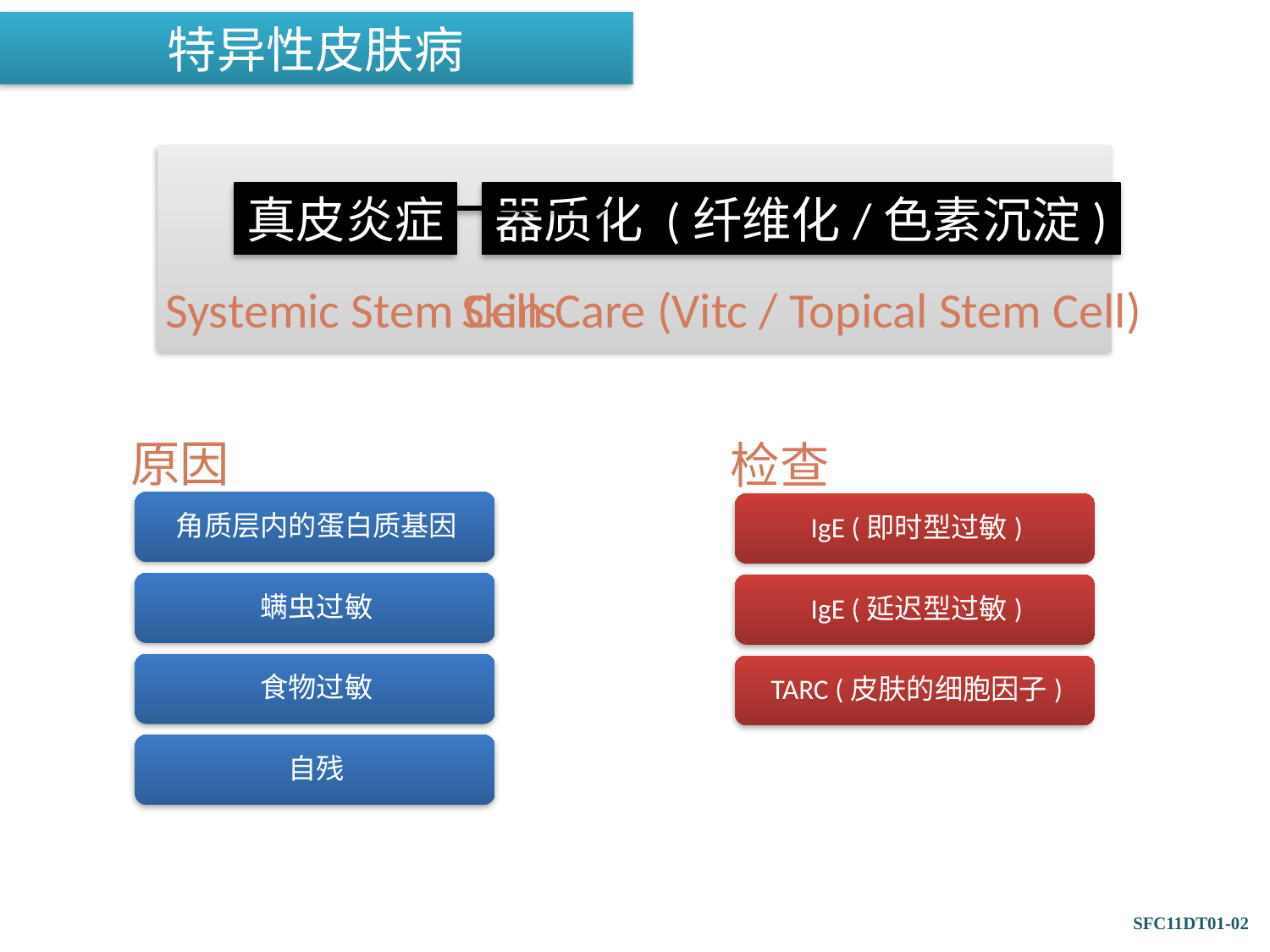

特异性皮肤病

真皮炎症
器质化 (纤维化/色素沉淀)
Systemic Stem Cells
Skin Care (Vitc / Topical Stem Cell)
原因
检查
角质层内的蛋白质基因
螨虫过敏
食物过敏
自残
IgE (即时型过敏)
IgE (延迟型过敏)
TARC (皮肤的细胞因子)